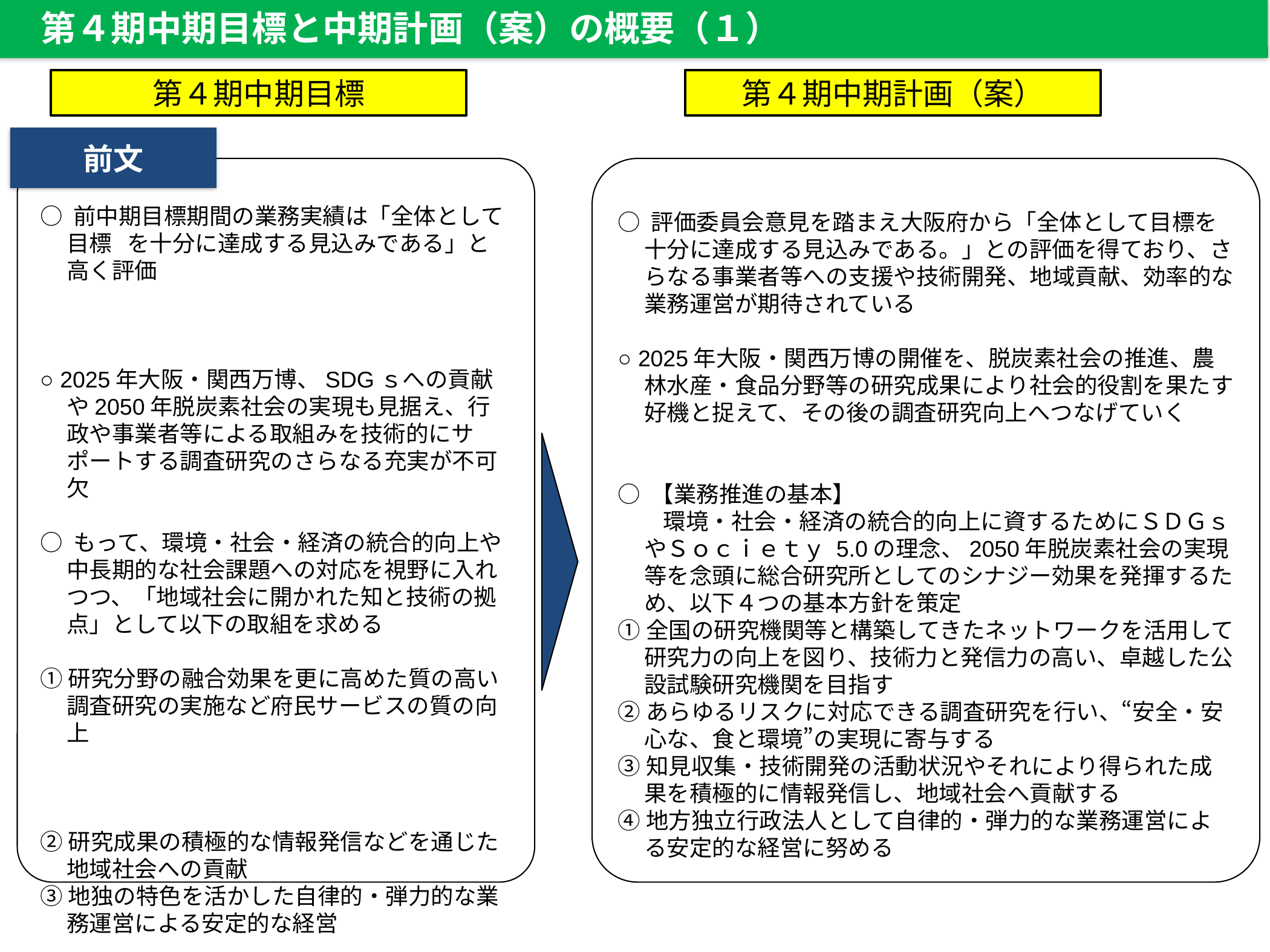

第４期中期目標と中期計画（案）の概要（１）
第４期中期目標
第４期中期計画（案）
前文

○ 前中期目標期間の業務実績は「全体として目標   を十分に達成する見込みである」と高く評価

○ 2025年大阪・関西万博、SDGｓへの貢献や2050年脱炭素社会の実現も見据え、行政や事業者等による取組みを技術的にサポートする調査研究のさらなる充実が不可欠

○ もって、環境・社会・経済の統合的向上や中長期的な社会課題への対応を視野に入れつつ、「地域社会に開かれた知と技術の拠点」として以下の取組を求める

①研究分野の融合効果を更に高めた質の高い調査研究の実施など府民サービスの質の向上

②研究成果の積極的な情報発信などを通じた地域社会への貢献
③地独の特色を活かした自律的・弾力的な業務運営による安定的な経営

○ 評価委員会意見を踏まえ大阪府から「全体として目標を十分に達成する見込みである。」との評価を得ており、さらなる事業者等への支援や技術開発、地域貢献、効率的な業務運営が期待されている

○ 2025年大阪・関西万博の開催を、脱炭素社会の推進、農林水産・食品分野等の研究成果により社会的役割を果たす好機と捉えて、その後の調査研究向上へつなげていく

○ 【業務推進の基本】
　　環境・社会・経済の統合的向上に資するためにＳＤＧｓやＳｏｃｉｅｔｙ 5.0の理念、2050年脱炭素社会の実現等を念頭に総合研究所としてのシナジー効果を発揮するため、以下４つの基本方針を策定
①全国の研究機関等と構築してきたネットワークを活用して研究力の向上を図り、技術力と発信力の高い、卓越した公設試験研究機関を目指す
②あらゆるリスクに対応できる調査研究を行い、“安全・安心な、食と環境”の実現に寄与する
③知見収集・技術開発の活動状況やそれにより得られた成果を積極的に情報発信し、地域社会へ貢献する
④地方独立行政法人として自律的・弾力的な業務運営による安定的な経営に努める